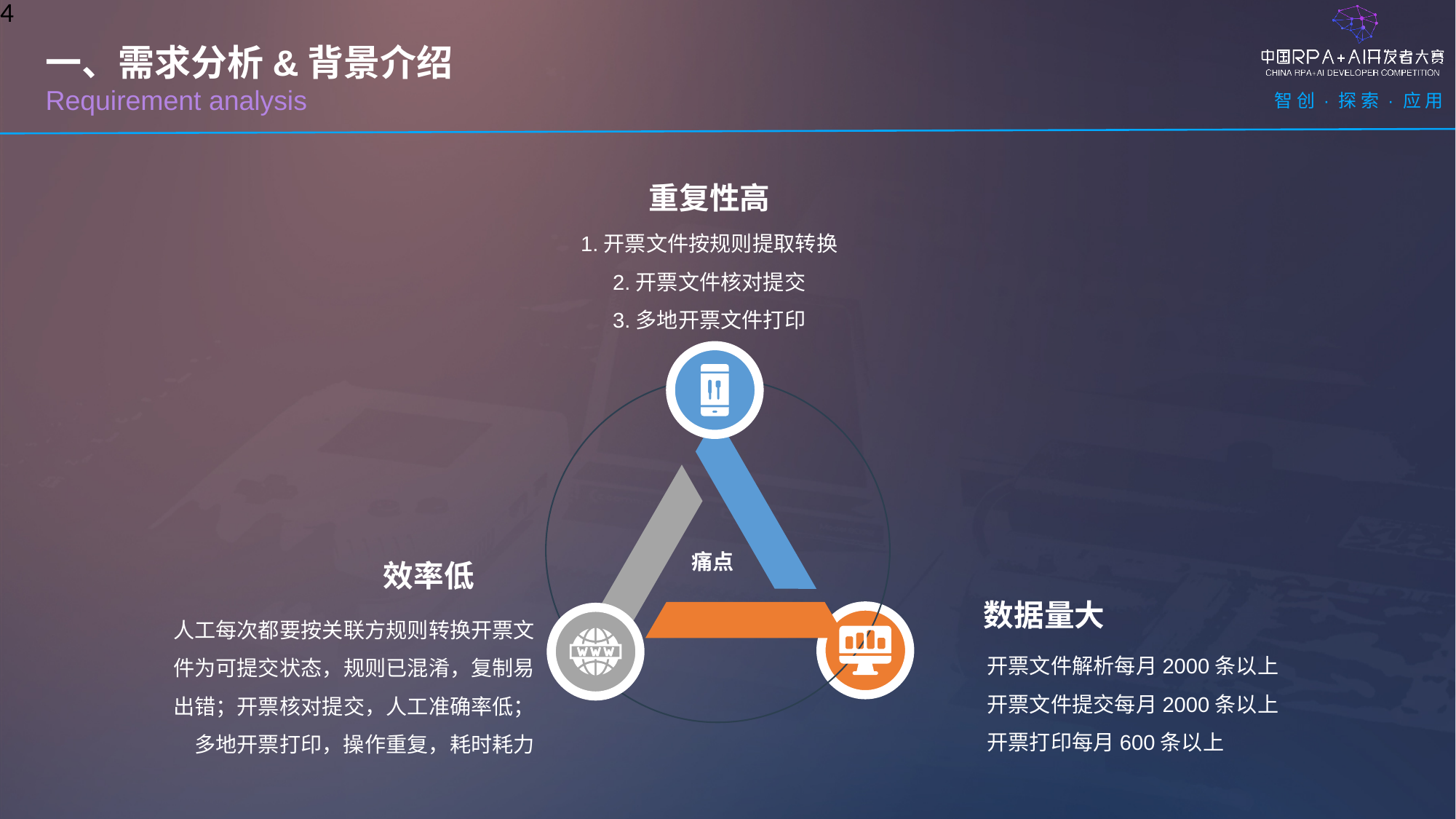

4
一、需求分析&背景介绍
Requirement analysis
重复性高
1.开票文件按规则提取转换
2.开票文件核对提交
3.多地开票文件打印

痛点

效率低
数据量大
人工每次都要按关联方规则转换开票文件为可提交状态，规则已混淆，复制易出错；开票核对提交，人工准确率低；多地开票打印，操作重复，耗时耗力
开票文件解析每月2000条以上
开票文件提交每月2000条以上
开票打印每月600条以上